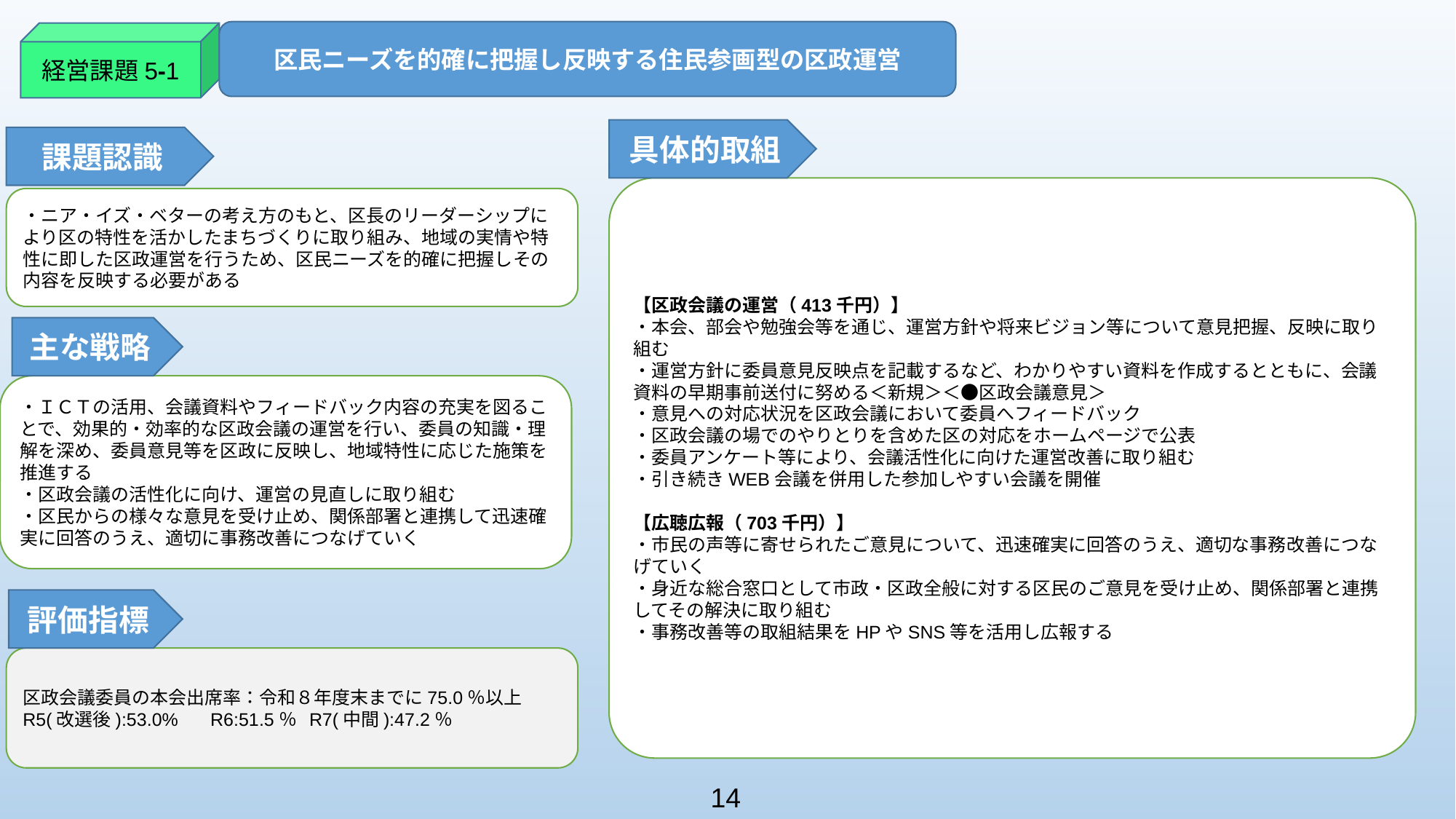

区民ニーズを的確に把握し反映する住民参画型の区政運営
経営課題5-1
具体的取組
課題認識
【区政会議の運営（413千円）】
・本会、部会や勉強会等を通じ、運営方針や将来ビジョン等について意見把握、反映に取り組む
・運営方針に委員意見反映点を記載するなど、わかりやすい資料を作成するとともに、会議資料の早期事前送付に努める＜新規＞＜●区政会議意見＞
・意見への対応状況を区政会議において委員へフィードバック
・区政会議の場でのやりとりを含めた区の対応をホームページで公表
・委員アンケート等により、会議活性化に向けた運営改善に取り組む
・引き続きWEB会議を併用した参加しやすい会議を開催

【広聴広報（703千円）】
・市民の声等に寄せられたご意見について、迅速確実に回答のうえ、適切な事務改善につなげていく
・身近な総合窓口として市政・区政全般に対する区民のご意見を受け止め、関係部署と連携してその解決に取り組む
・事務改善等の取組結果をHPやSNS等を活用し広報する
・ニア・イズ・ベターの考え方のもと、区長のリーダーシップにより区の特性を活かしたまちづくりに取り組み、地域の実情や特性に即した区政運営を行うため、区民ニーズを的確に把握しその内容を反映する必要がある
主な戦略
・ＩＣＴの活用、会議資料やフィードバック内容の充実を図ることで、効果的・効率的な区政会議の運営を行い、委員の知識・理解を深め、委員意見等を区政に反映し、地域特性に応じた施策を推進する
・区政会議の活性化に向け、運営の見直しに取り組む
・区民からの様々な意見を受け止め、関係部署と連携して迅速確実に回答のうえ、適切に事務改善につなげていく
評価指標
区政会議委員の本会出席率：令和８年度末までに75.0％以上
R5(改選後):53.0% 　R6:51.5％  R7(中間):47.2％
14